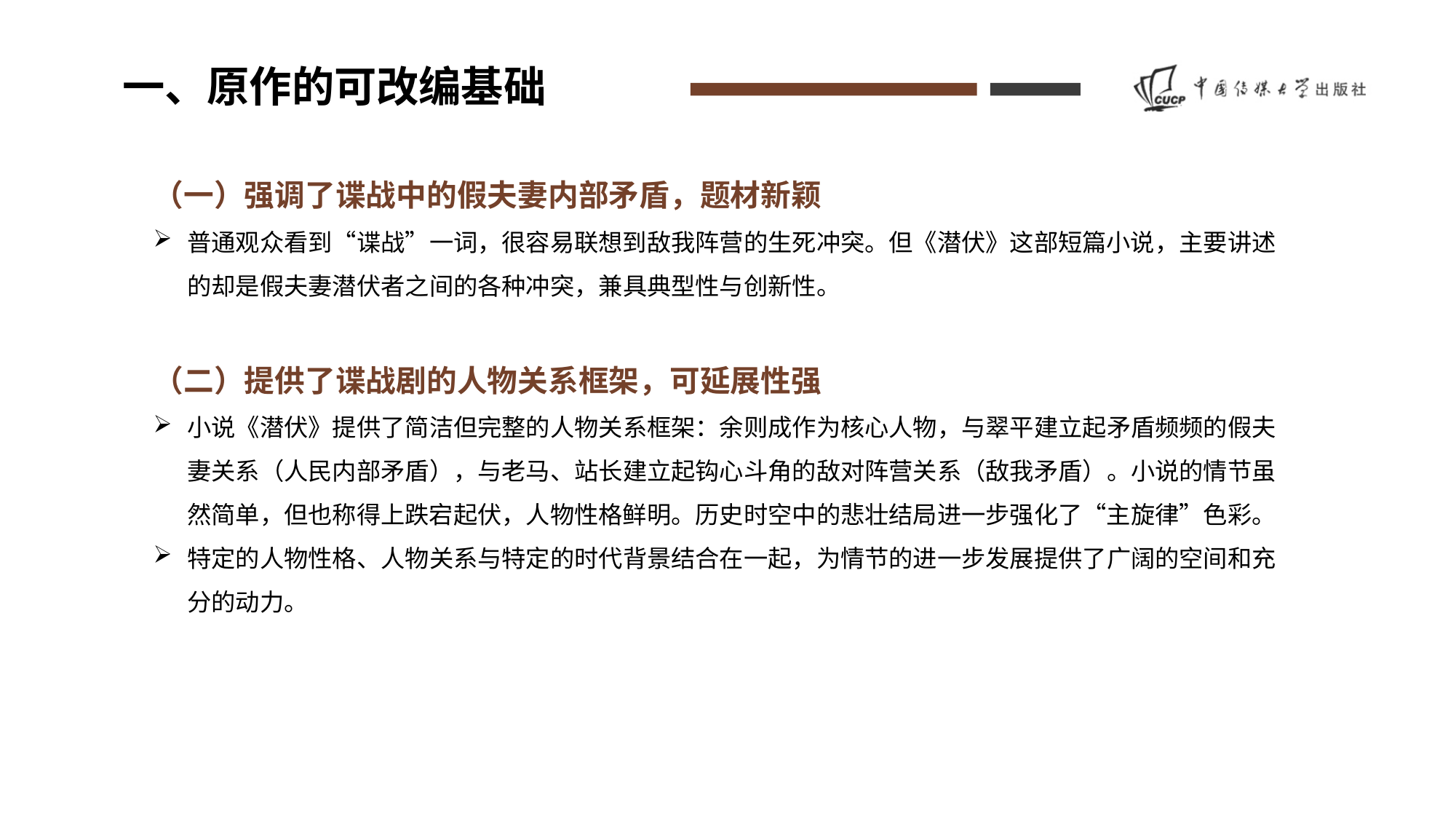

一、原作的可改编基础

（一）强调了谍战中的假夫妻内部矛盾，题材新颖
普通观众看到“谍战”一词，很容易联想到敌我阵营的生死冲突。但《潜伏》这部短篇小说，主要讲述的却是假夫妻潜伏者之间的各种冲突，兼具典型性与创新性。

（二）提供了谍战剧的人物关系框架，可延展性强
小说《潜伏》提供了简洁但完整的人物关系框架：余则成作为核心人物，与翠平建立起矛盾频频的假夫妻关系（人民内部矛盾），与老马、站长建立起钩心斗角的敌对阵营关系（敌我矛盾）。小说的情节虽然简单，但也称得上跌宕起伏，人物性格鲜明。历史时空中的悲壮结局进一步强化了“主旋律”色彩。
特定的人物性格、人物关系与特定的时代背景结合在一起，为情节的进一步发展提供了广阔的空间和充分的动力。